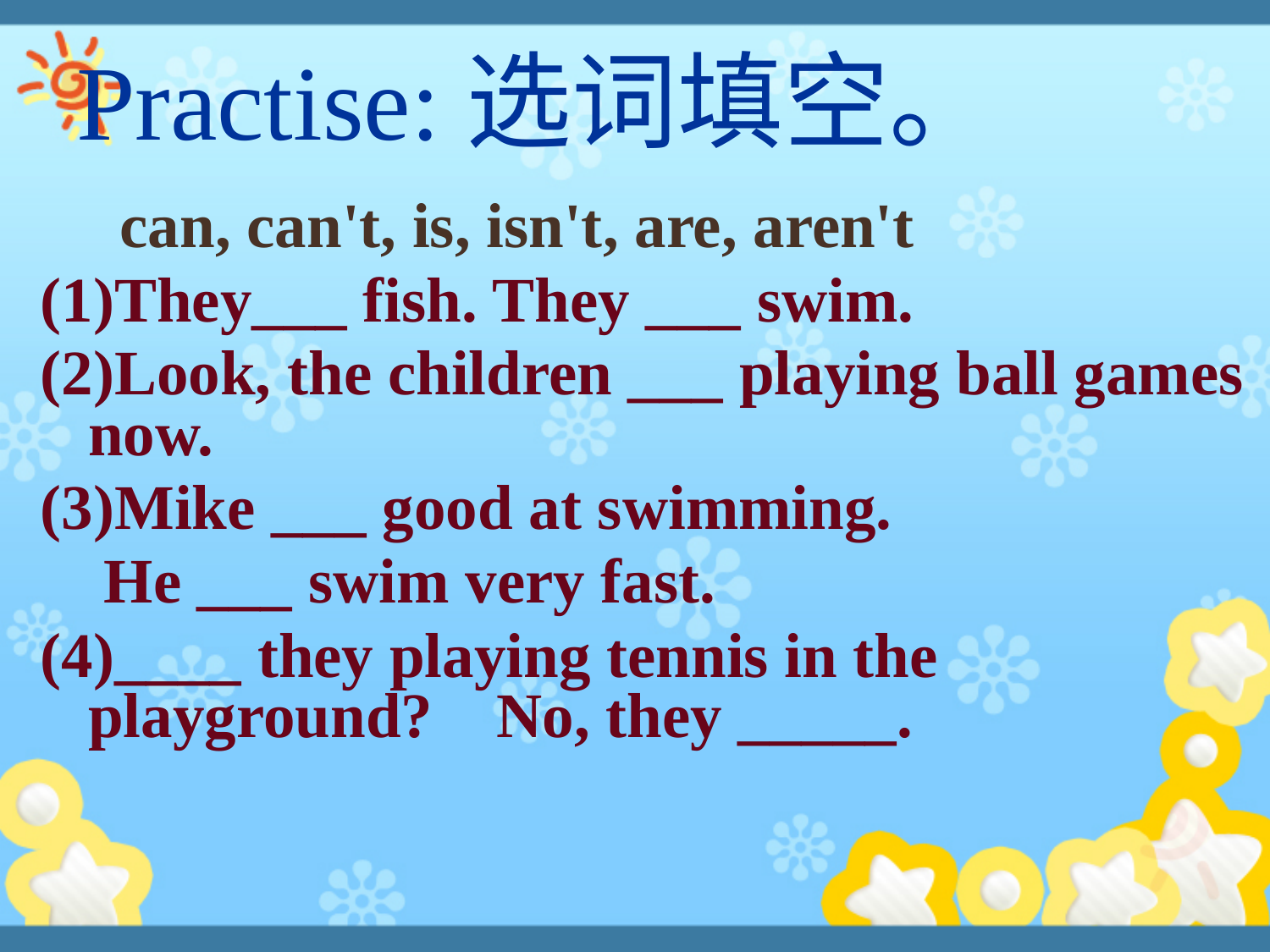

# Practise:选词填空。
     can, can't, is, isn't, are, aren't
(1)They___ fish. They ___ swim.
(2)Look, the children ___ playing ball games now.
(3)Mike ___ good at swimming.
    He ___ swim very fast.
(4)____ they playing tennis in the playground?    No, they _____.